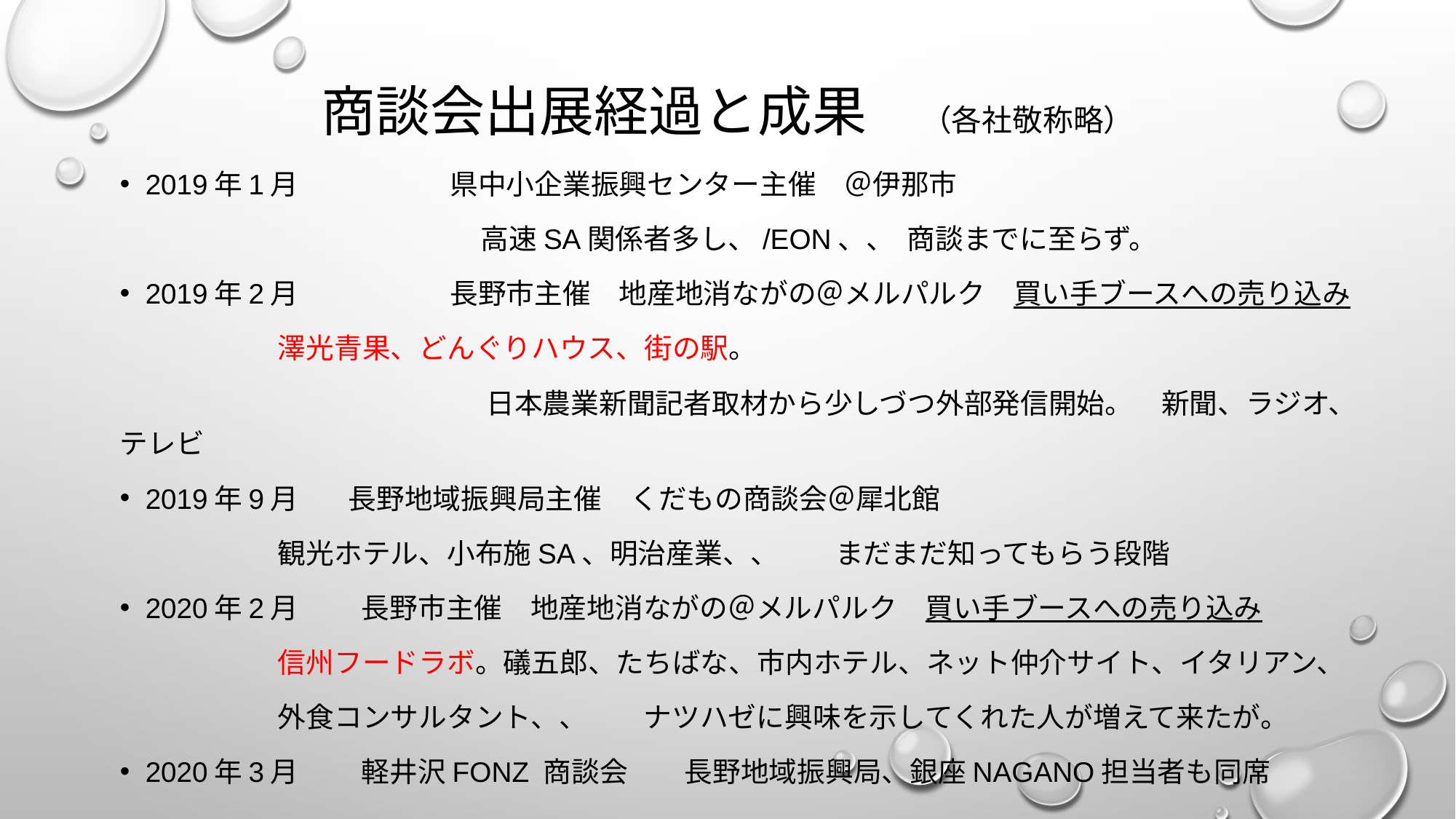

# 商談会出展経過と成果　（各社敬称略）
2019年1月　　	県中小企業振興センター主催　＠伊那市
　　　　　　　　　   	　　高速SA関係者多し、/EON、、  商談までに至らず。
2019年2月　　	長野市主催　地産地消ながの＠メルパルク　買い手ブースへの売り込み
		　　澤光青果、どんぐりハウス、街の駅。
　　　　　　　　　　　　　日本農業新聞記者取材から少しづつ外部発信開始。　新聞、ラジオ、テレビ
2019年9月	長野地域振興局主催　くだもの商談会＠犀北館
		　　観光ホテル、小布施SA、明治産業、、　　まだまだ知ってもらう段階
2020年2月　　 長野市主催　地産地消ながの＠メルパルク　買い手ブースへの売り込み
		　　信州フードラボ。礒五郎、たちばな、市内ホテル、ネット仲介サイト、イタリアン、
		　　外食コンサルタント、、　　ナツハゼに興味を示してくれた人が増えて来たが。
2020年3月　　 軽井沢FONZ 商談会　　長野地域振興局、銀座NAGANO担当者も同席